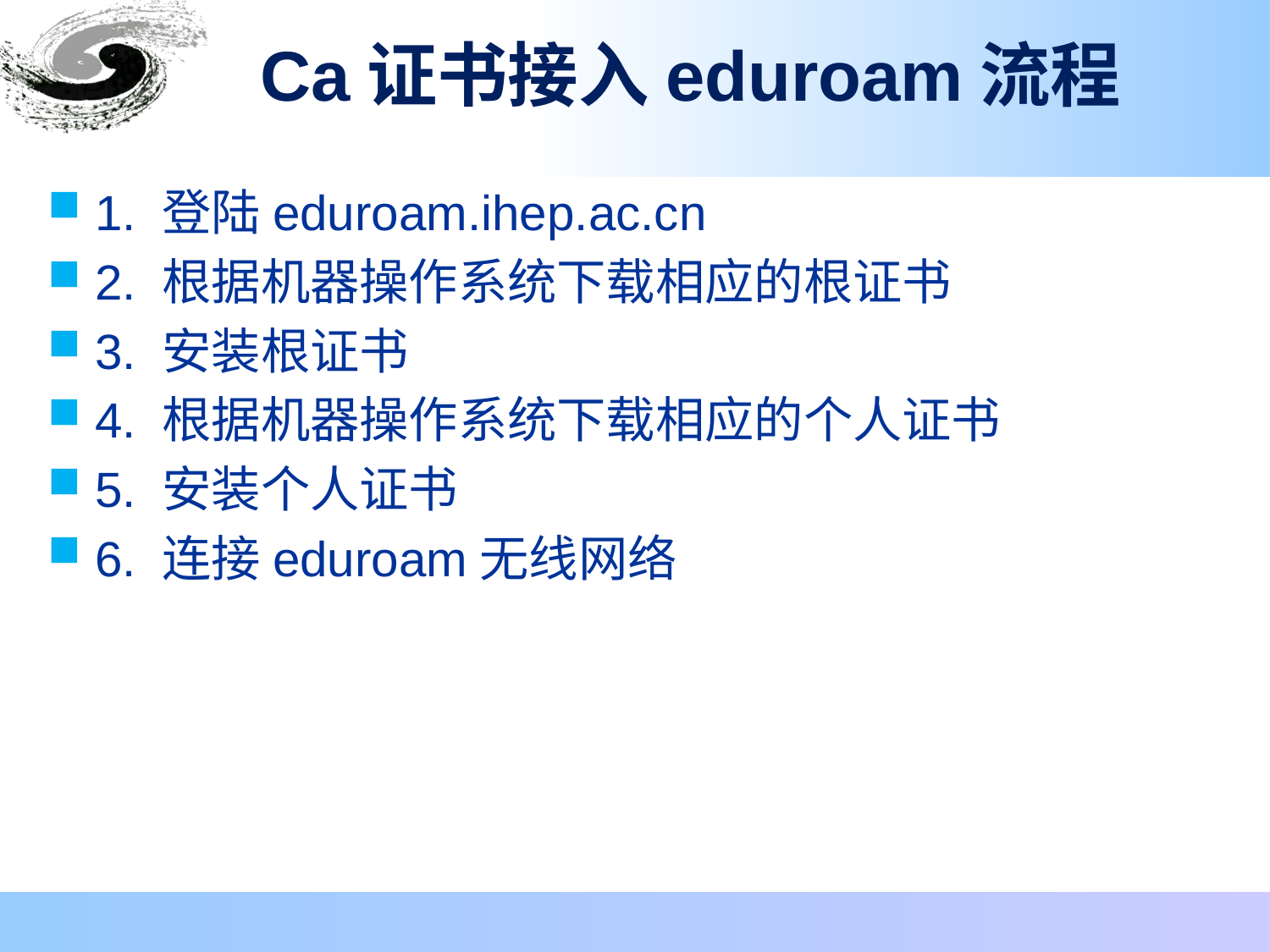

# Ca证书接入eduroam流程
1. 登陆eduroam.ihep.ac.cn
2. 根据机器操作系统下载相应的根证书
3. 安装根证书
4. 根据机器操作系统下载相应的个人证书
5. 安装个人证书
6. 连接eduroam无线网络